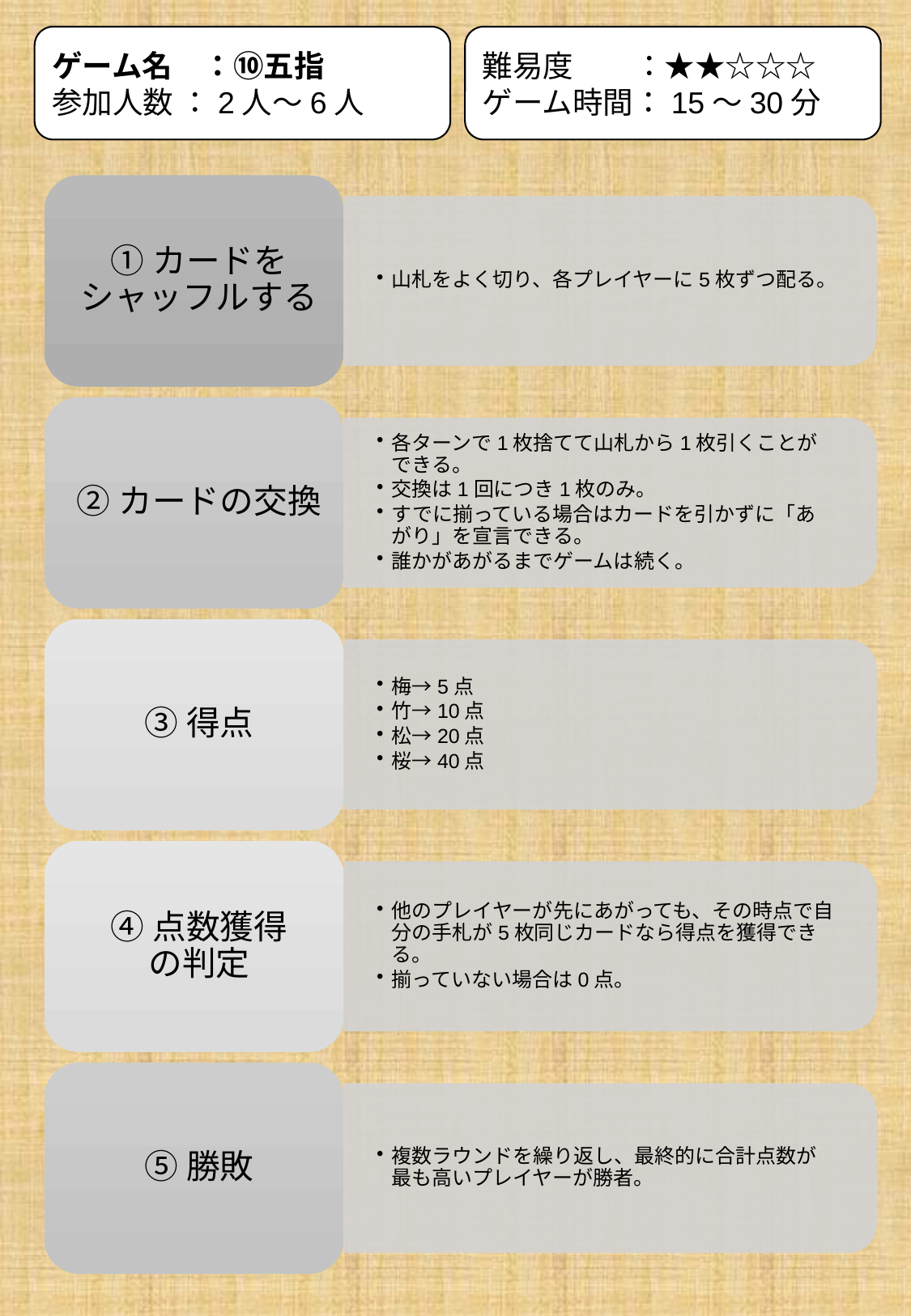

ゲーム名　：⑩五指
参加人数 ：2人～6人
難易度　　：★★☆☆☆
ゲーム時間：15～30分
山札をよく切り、各プレイヤーに5枚ずつ配る。
①カードを
シャッフルする
各ターンで1枚捨てて山札から1枚引くことができる。
交換は1回につき1枚のみ。
すでに揃っている場合はカードを引かずに「あがり」を宣言できる。
誰かがあがるまでゲームは続く。
②カードの交換
梅→5点
竹→10点
松→20点
桜→40点
③得点
他のプレイヤーが先にあがっても、その時点で自分の手札が5枚同じカードなら得点を獲得できる。
揃っていない場合は0点。
④点数獲得
の判定
複数ラウンドを繰り返し、最終的に合計点数が最も高いプレイヤーが勝者。
⑤勝敗